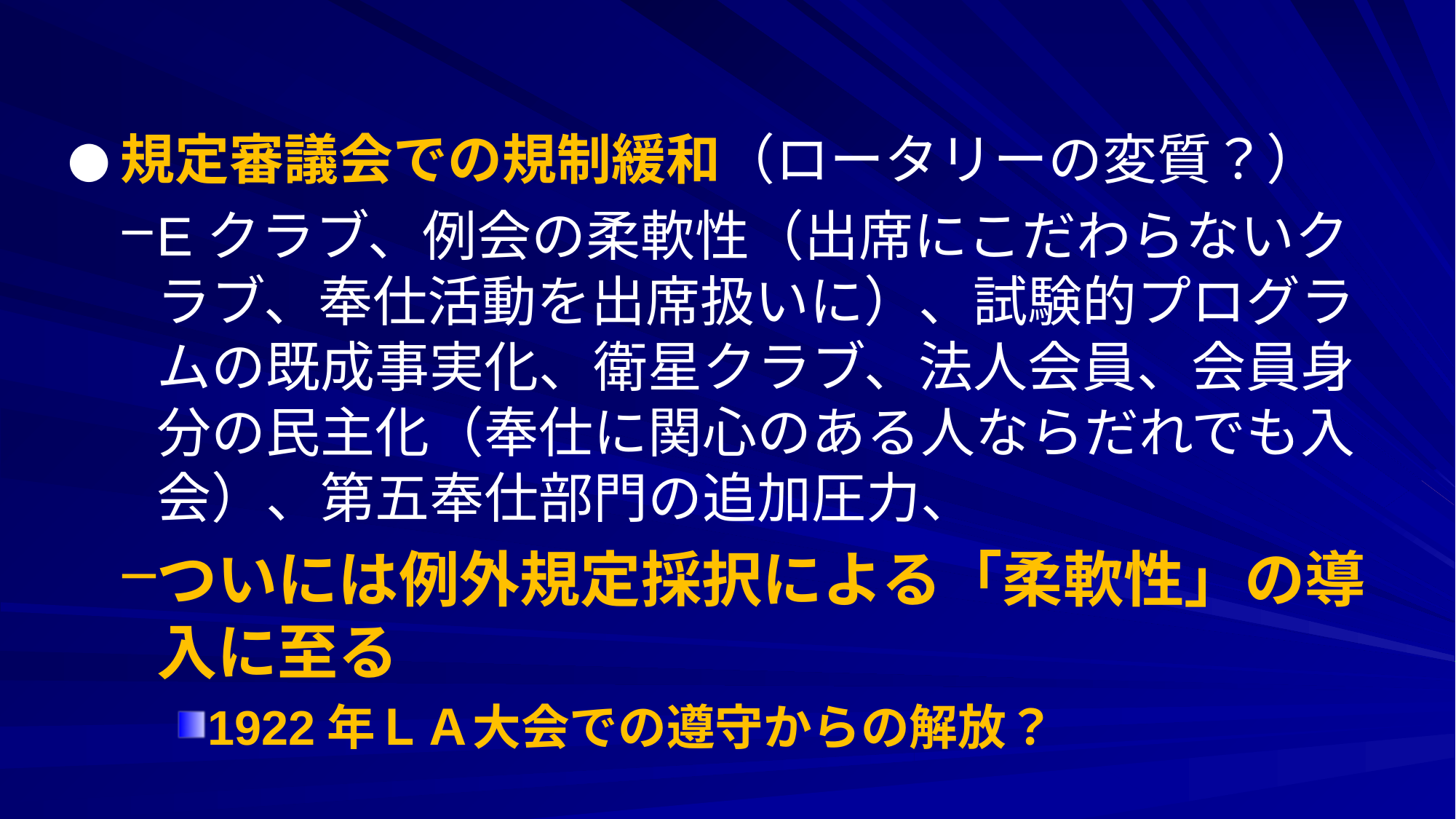

#
●規定審議会での規制緩和（ロータリーの変質？）
Eクラブ、例会の柔軟性（出席にこだわらないクラブ、奉仕活動を出席扱いに）、試験的プログラムの既成事実化、衛星クラブ、法人会員、会員身分の民主化（奉仕に関心のある人ならだれでも入会）、第五奉仕部門の追加圧力、
ついには例外規定採択による「柔軟性」の導入に至る
1922年ＬＡ大会での遵守からの解放？